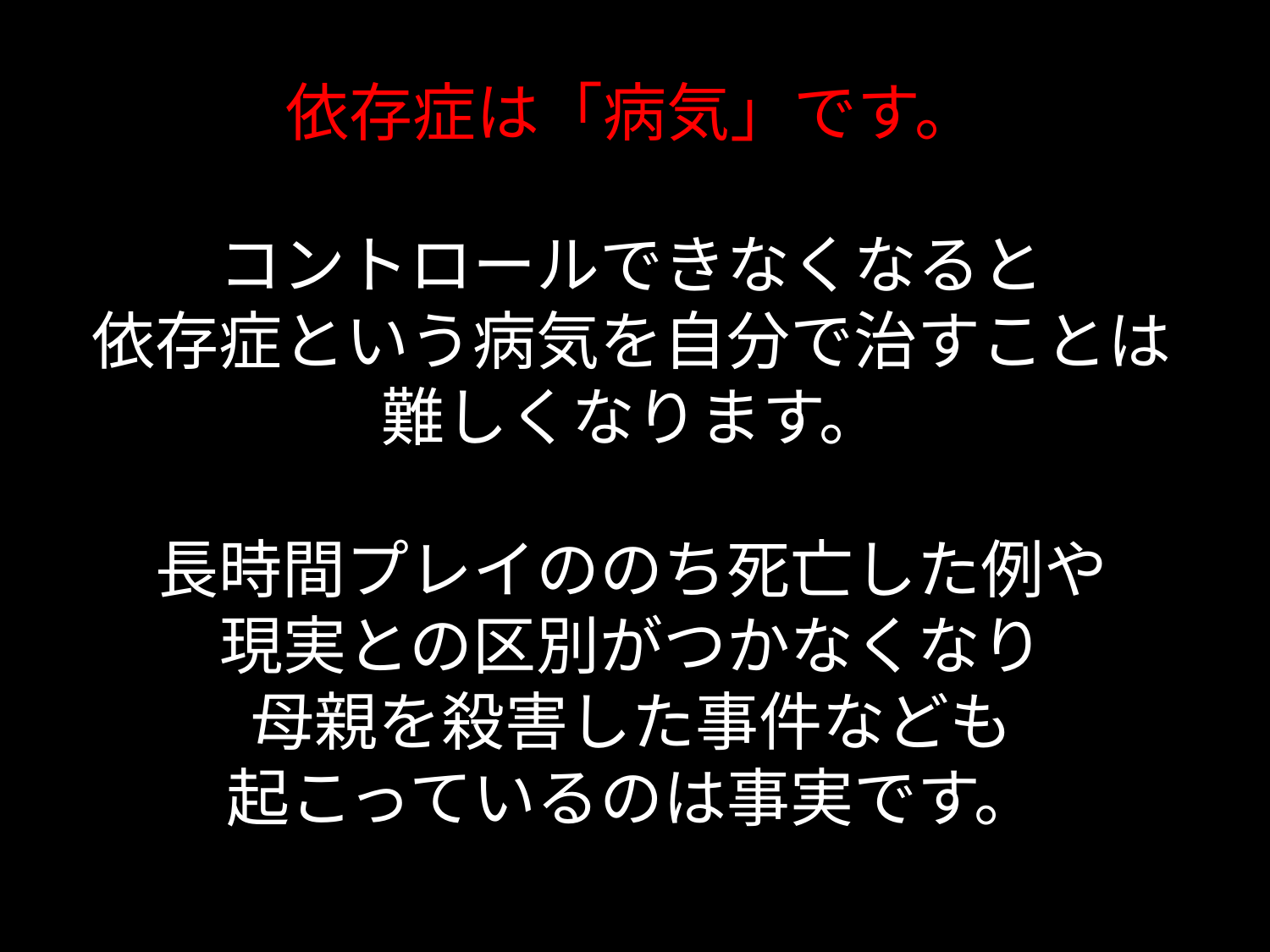

依存症は「病気」です。

コントロールできなくなると
依存症という病気を自分で治すことは
難しくなります。

長時間プレイののち死亡した例や
現実との区別がつかなくなり
母親を殺害した事件なども
起こっているのは事実です。